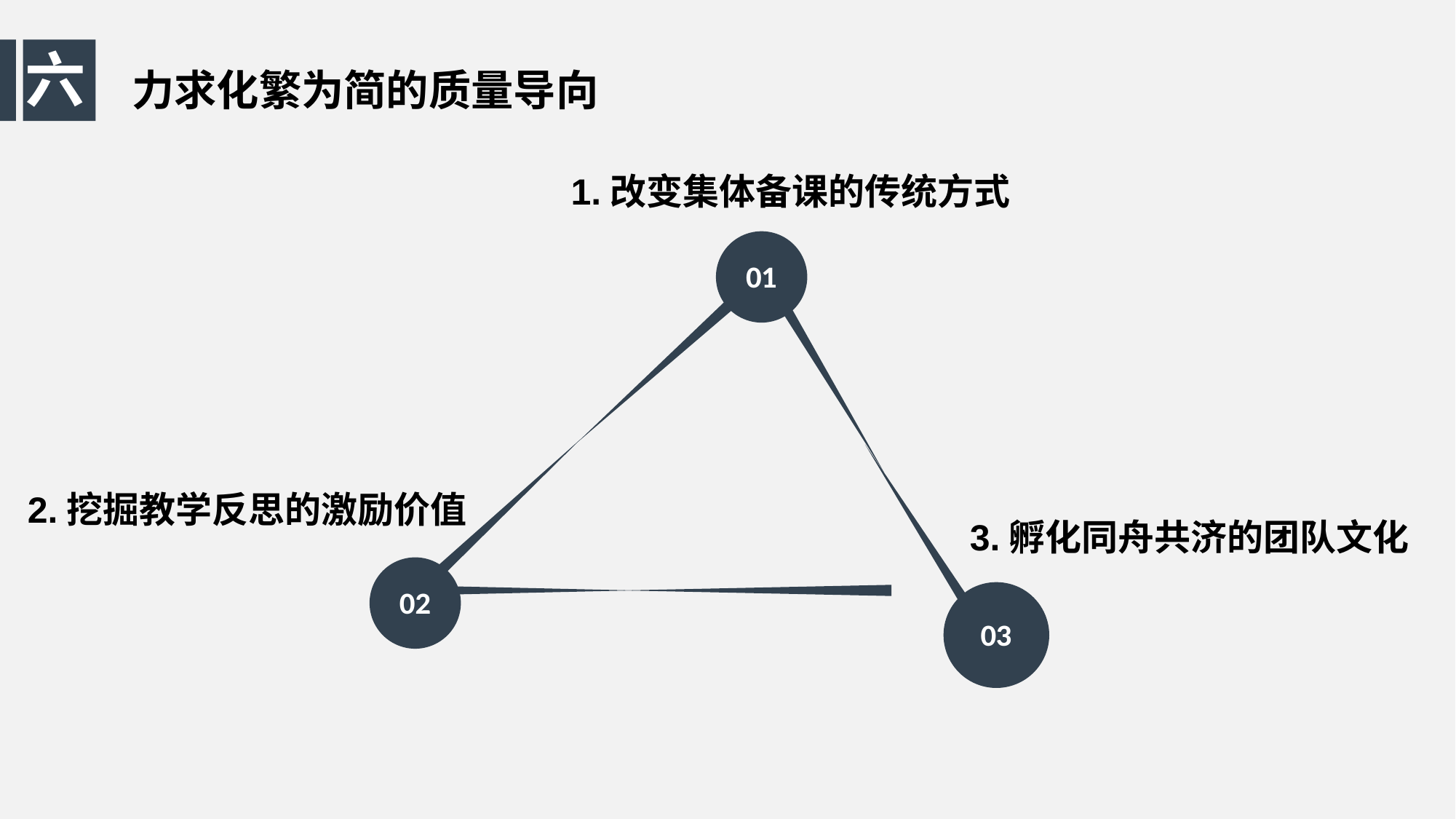

力求化繁为简的质量导向
六

1.改变集体备课的传统方式
01

2.挖掘教学反思的激励价值
3.孵化同舟共济的团队文化
02
03